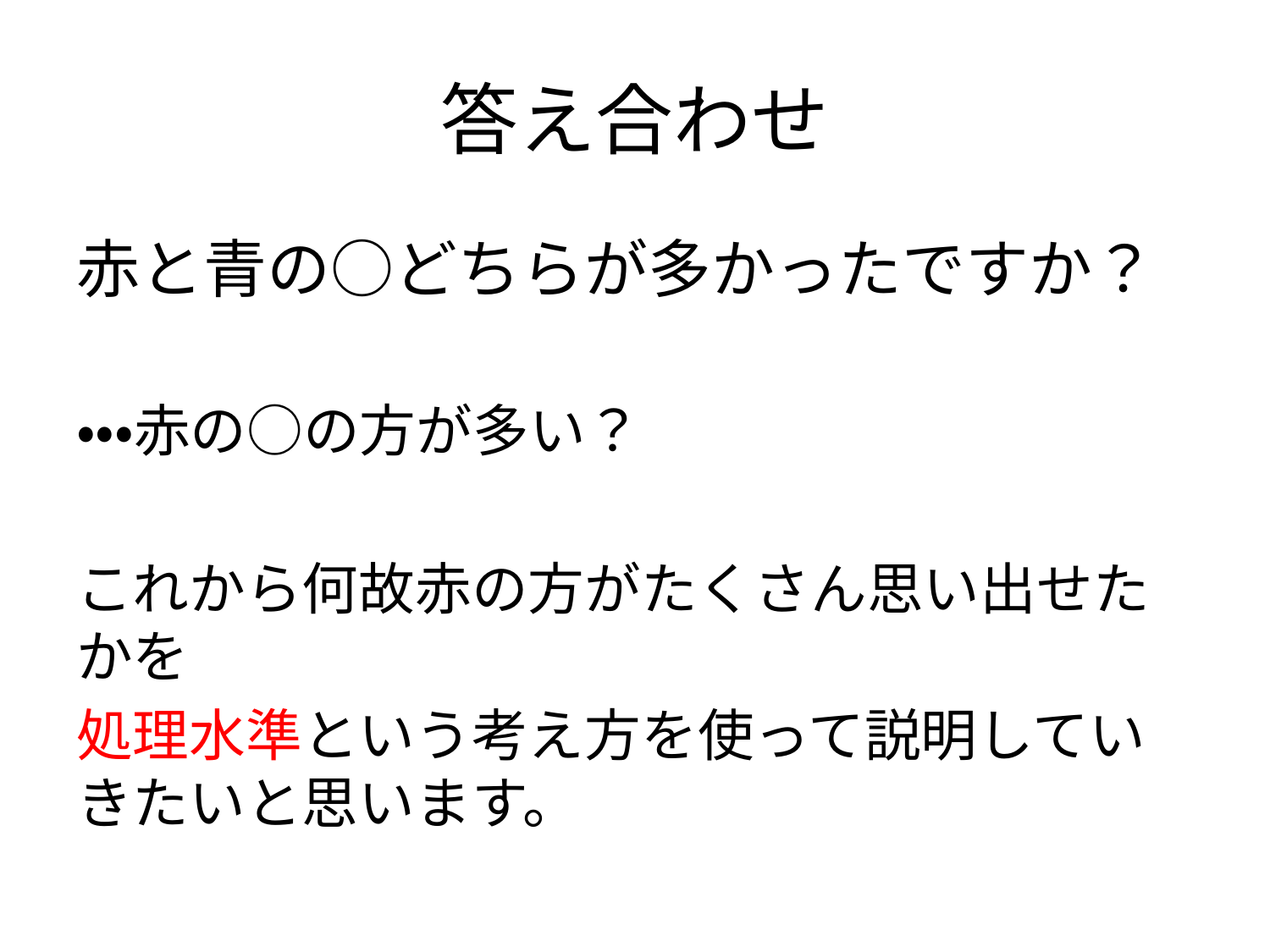

# 答え合わせ
赤と青の○どちらが多かったですか？

・・・赤の○の方が多い？

これから何故赤の方がたくさん思い出せたかを
処理水準という考え方を使って説明していきたいと思います。